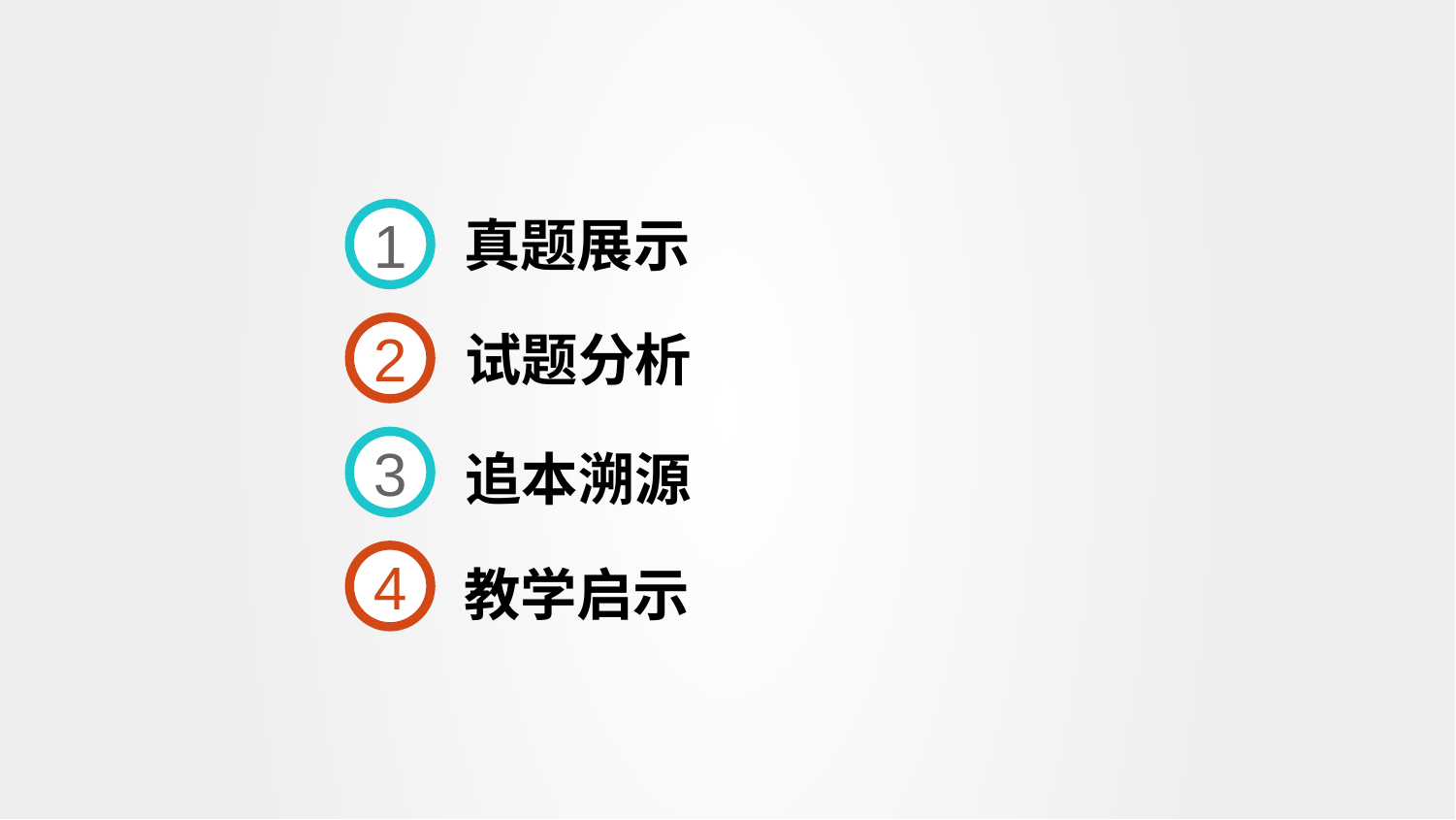

1
真题展示
2
试题分析
3
追本溯源
4
教学启示